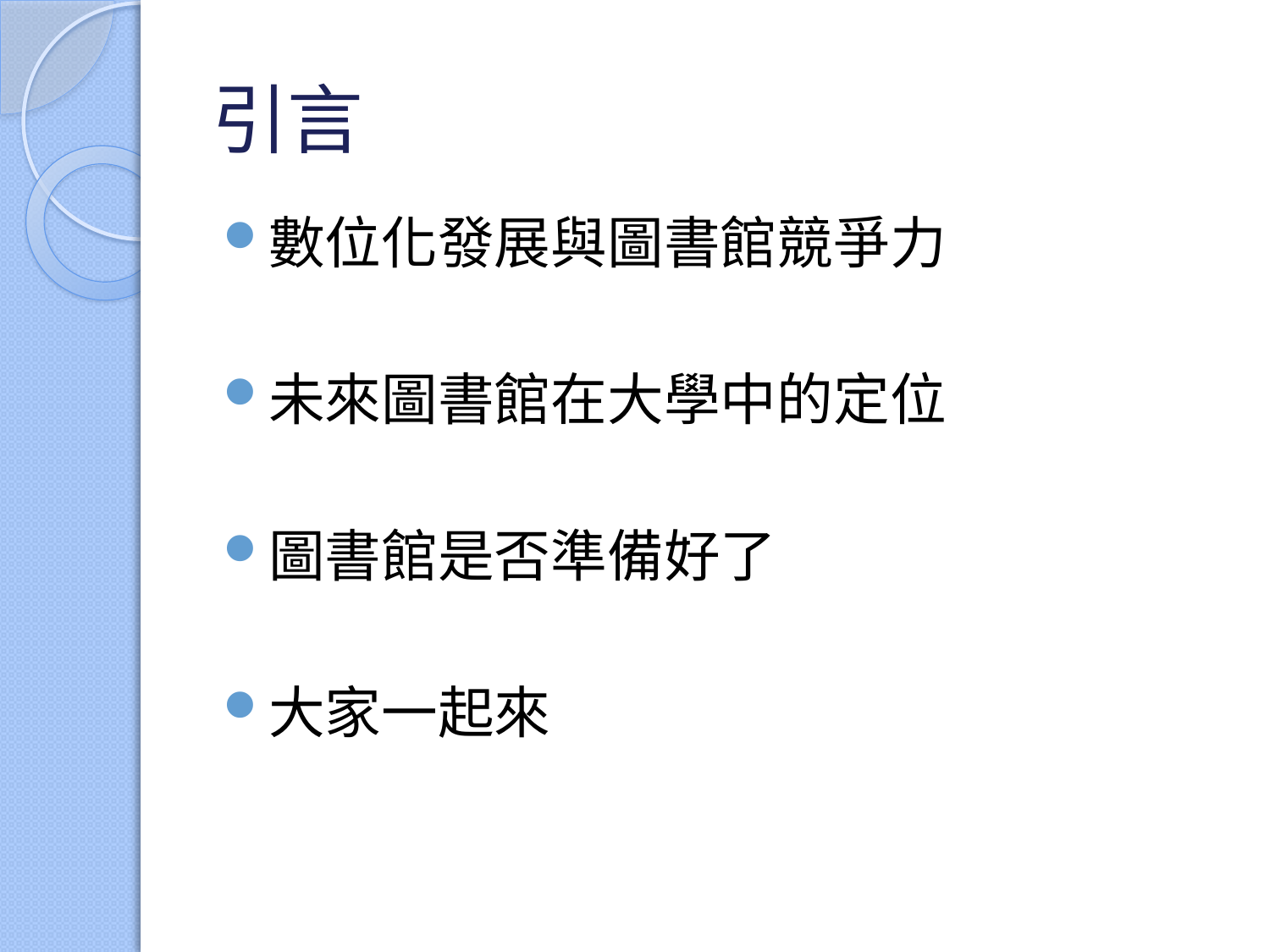

# 引言
數位化發展與圖書館競爭力

未來圖書館在大學中的定位

圖書館是否準備好了

大家一起來